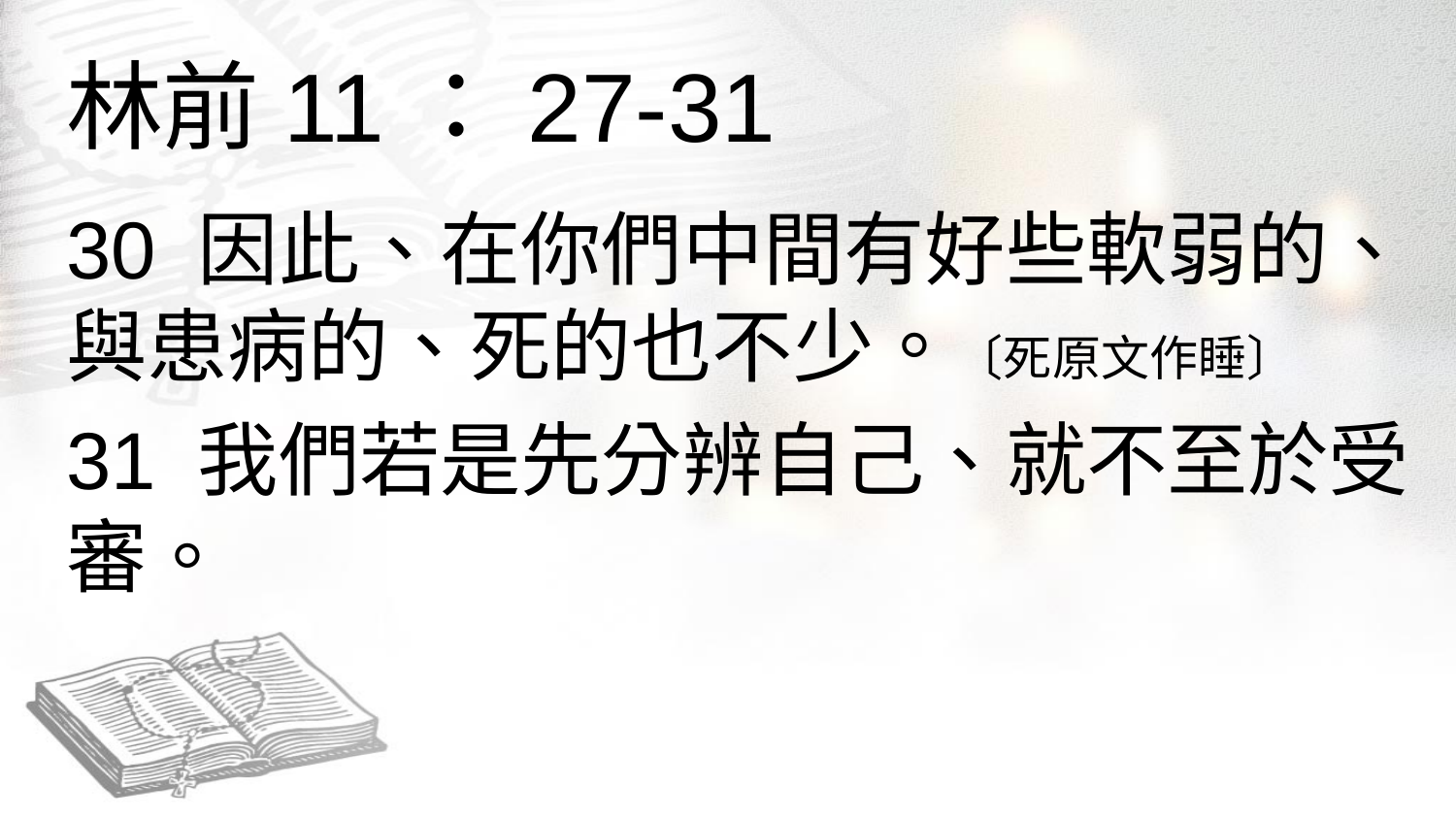

# 林前11：27-31
30 因此、在你們中間有好些軟弱的、與患病的、死的也不少。〔死原文作睡〕
31 我們若是先分辨自己、就不至於受審。